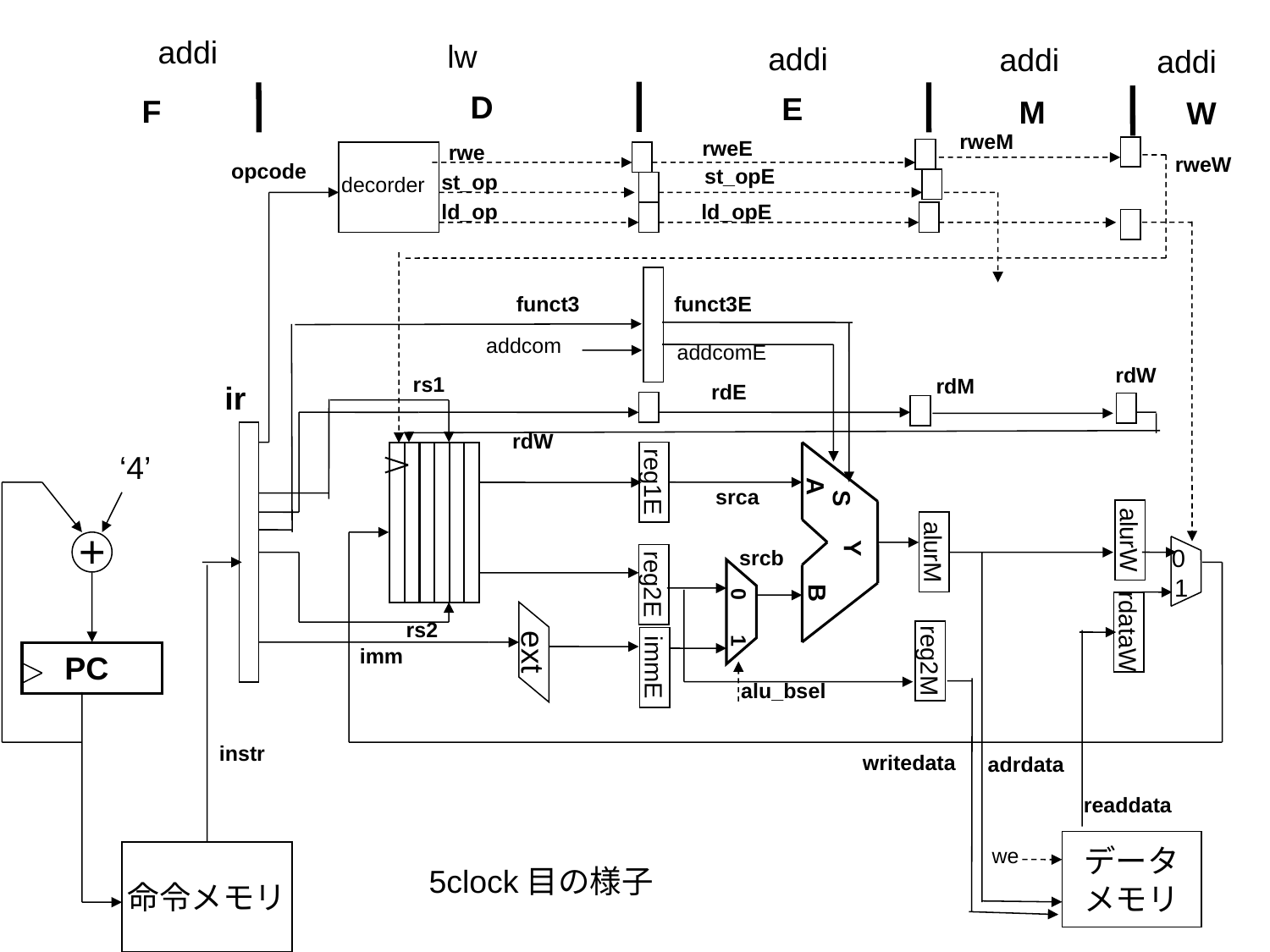

addi
lw
addi
addi
addi
D

E

F

M
W
rweM
rweE
rwe

rweW
opcode

st_opE

st_op

decorder

ld_op

ld_opE

funct3E
funct3

addcom
addcomE

rdW
rs1
rdM
ir
rdE

rdW

‘4’

A
reg1E

S
srca

alurW
Y

＋

0

1
alurM
srcb

reg2E
B

0

rs2
rdataW

1
imm
ext
PC

reg2M

immE

alu_bsel

instr

writedata
adrdata
readdata
データ
メモリ
we
命令メモリ

5clock目の様子